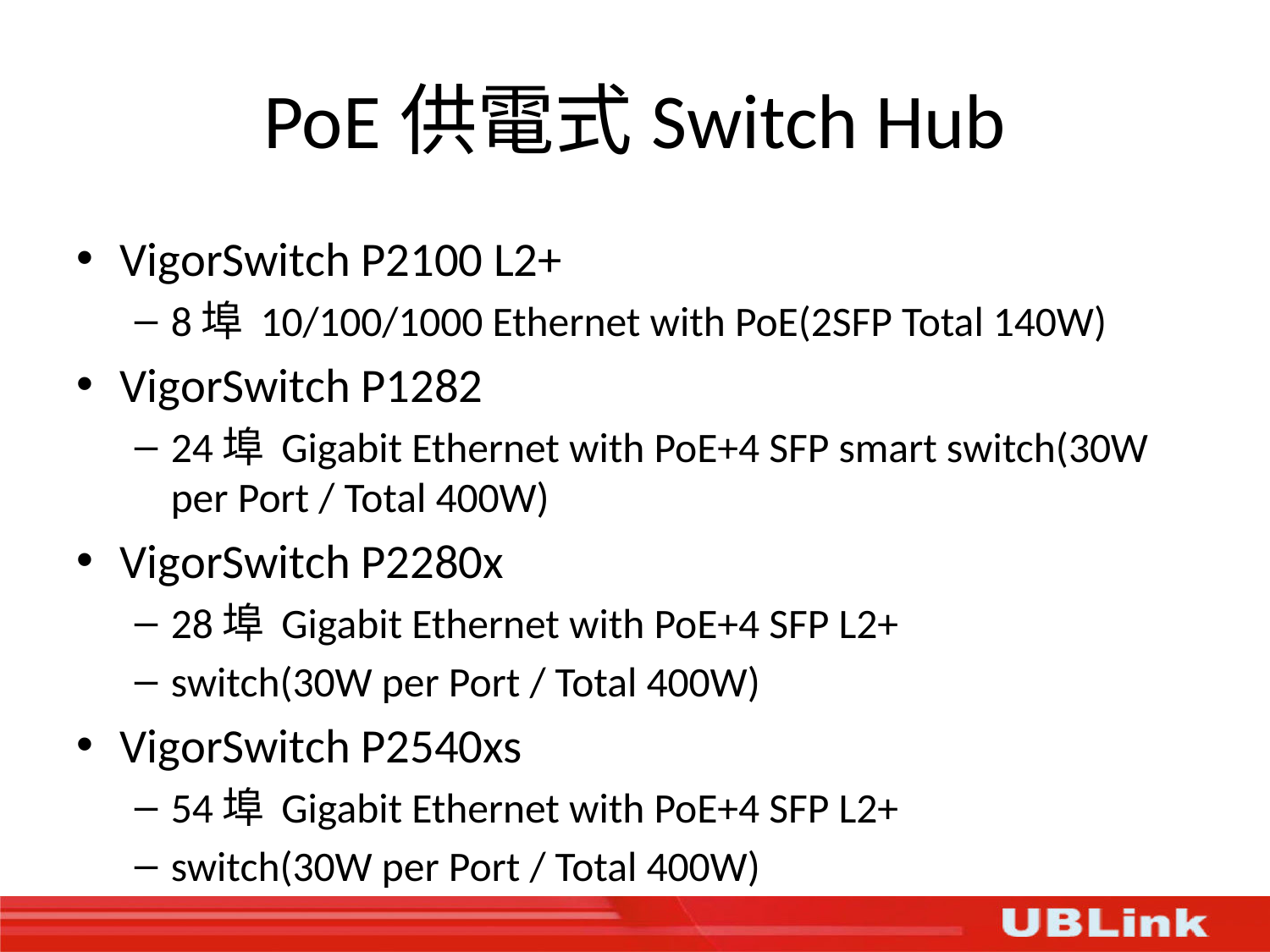

# PoE供電式Switch Hub
VigorSwitch P2100 L2+
8埠 10/100/1000 Ethernet with PoE(2SFP Total 140W)
VigorSwitch P1282
24埠 Gigabit Ethernet with PoE+4 SFP smart switch(30W per Port / Total 400W)
VigorSwitch P2280x
28埠 Gigabit Ethernet with PoE+4 SFP L2+
switch(30W per Port / Total 400W)
VigorSwitch P2540xs
54埠 Gigabit Ethernet with PoE+4 SFP L2+
switch(30W per Port / Total 400W)